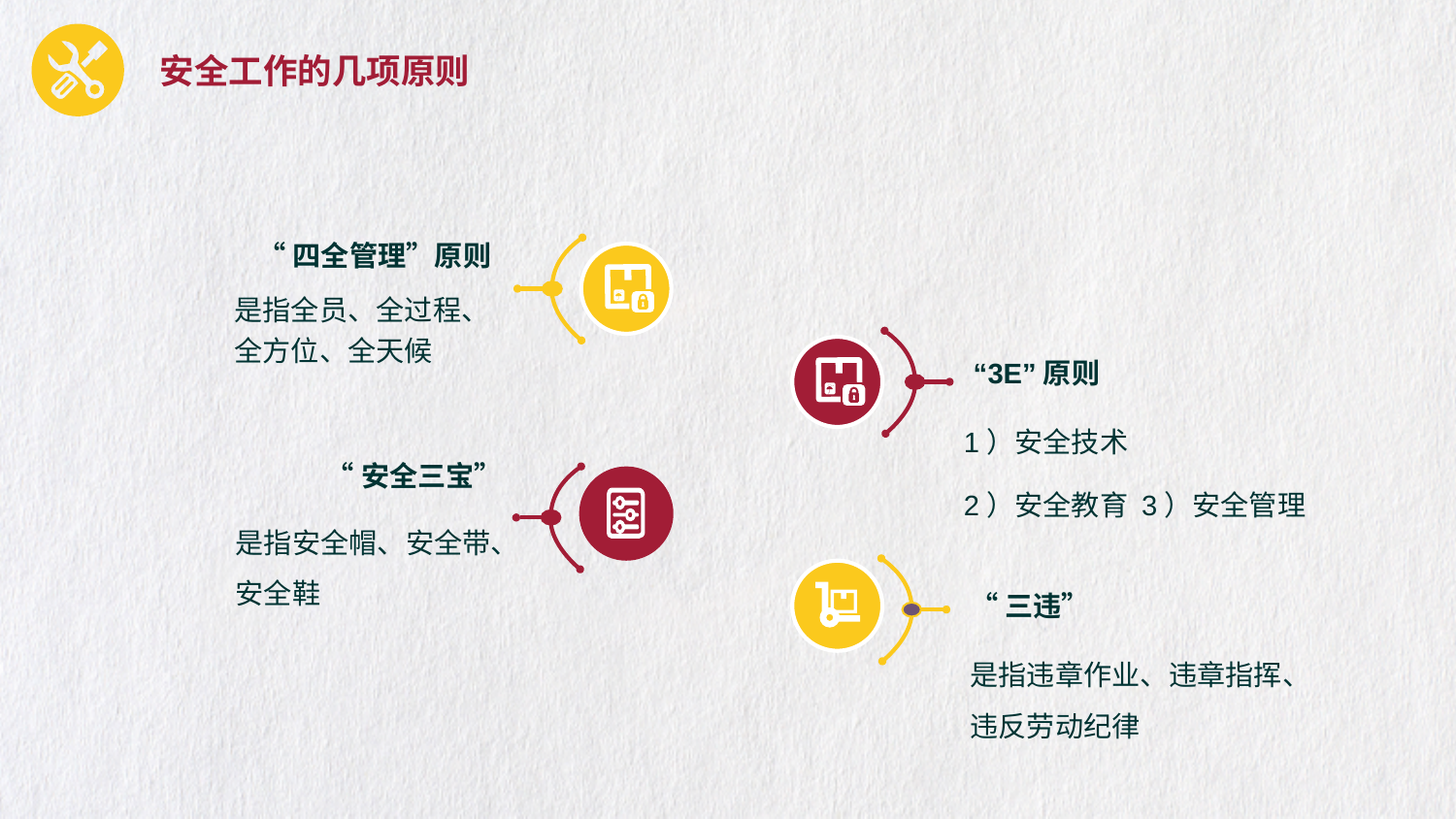

安全工作的几项原则
“四全管理”原则

是指全员、全过程、全方位、全天候

“3E”原则
1）安全技术
2）安全教育 3）安全管理
“安全三宝”

是指安全帽、安全带、安全鞋

“三违”
是指违章作业、违章指挥、违反劳动纪律